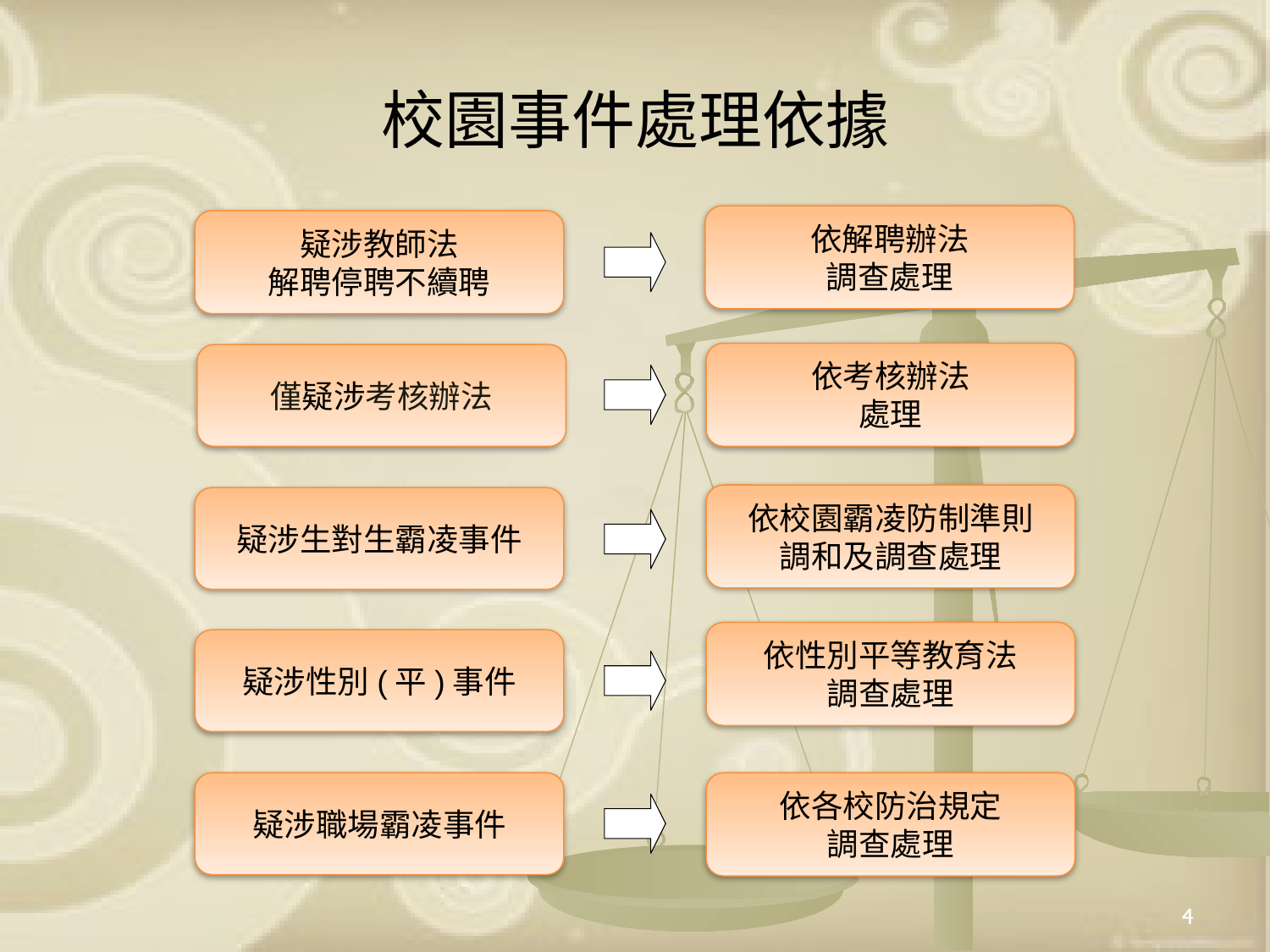

# 校園事件處理依據
依解聘辦法
調查處理
疑涉教師法
解聘停聘不續聘

依考核辦法
處理
僅疑涉考核辦法

依校園霸凌防制準則
調和及調查處理
疑涉生對生霸凌事件

依性別平等教育法
調查處理
疑涉性別(平)事件

疑涉職場霸凌事件
依各校防治規定
調查處理

4